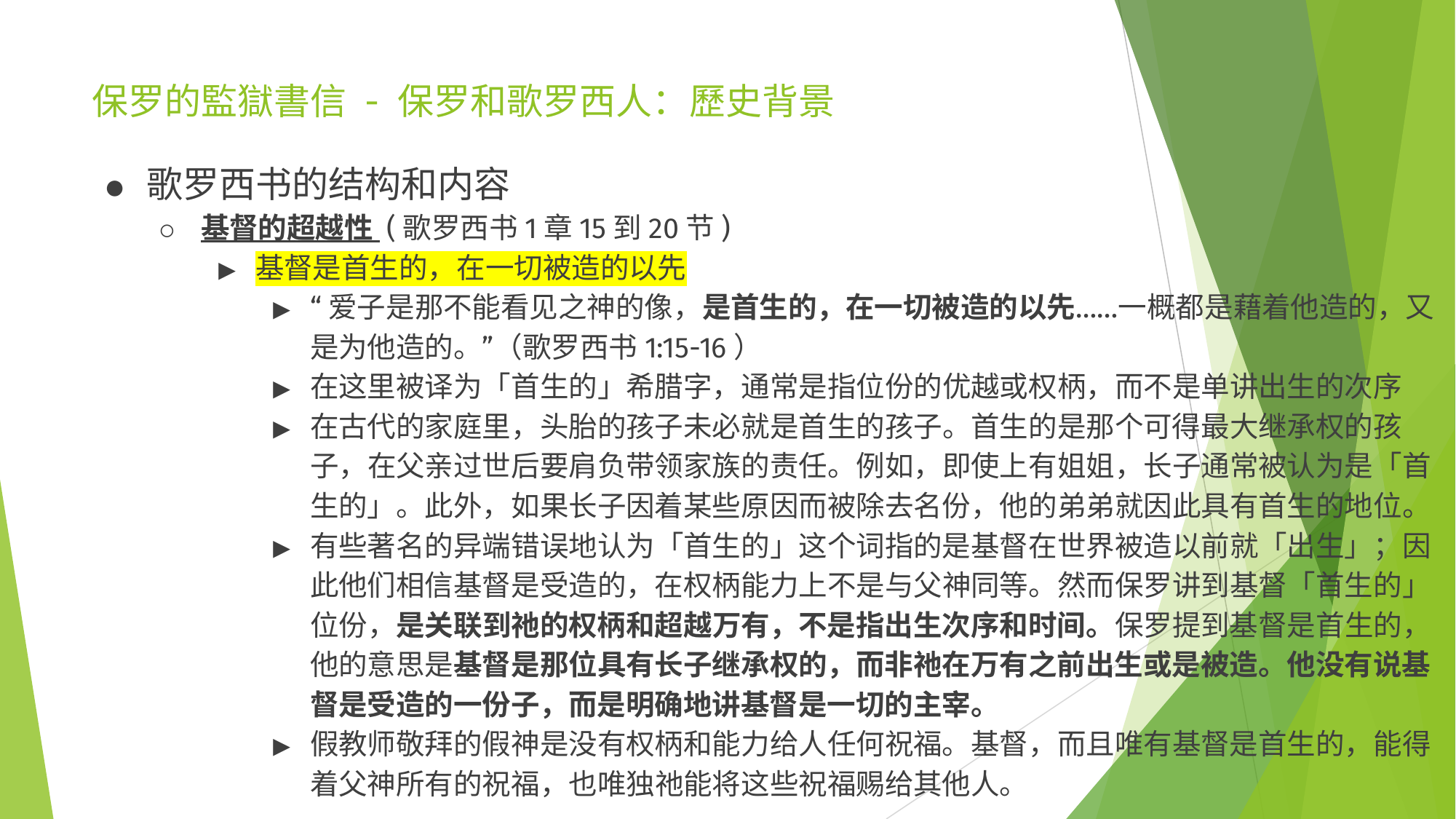

# 保罗的監獄書信 - 保罗和歌罗西人：歷史背景
歌罗西书的结构和内容
基督的超越性 (歌罗西书1章15到20节)
基督是首生的，在一切被造的以先
“爱子是那不能看见之神的像，是首生的，在一切被造的以先……一概都是藉着他造的，又是为他造的。”（歌罗西书1:15-16）
在这里被译为「首生的」希腊字，通常是指位份的优越或权柄，而不是单讲出生的次序
在古代的家庭里，头胎的孩子未必就是首生的孩子。首生的是那个可得最大继承权的孩子，在父亲过世后要肩负带领家族的责任。例如，即使上有姐姐，长子通常被认为是「首生的」。此外，如果长子因着某些原因而被除去名份，他的弟弟就因此具有首生的地位。
有些著名的异端错误地认为「首生的」这个词指的是基督在世界被造以前就「出生」；因此他们相信基督是受造的，在权柄能力上不是与父神同等。然而保罗讲到基督「首生的」位份，是关联到祂的权柄和超越万有，不是指出生次序和时间。保罗提到基督是首生的，他的意思是基督是那位具有长子继承权的，而非祂在万有之前出生或是被造。他没有说基督是受造的一份子，而是明确地讲基督是一切的主宰。
假教师敬拜的假神是没有权柄和能力给人任何祝福。基督，而且唯有基督是首生的，能得着父神所有的祝福，也唯独祂能将这些祝福赐给其他人。